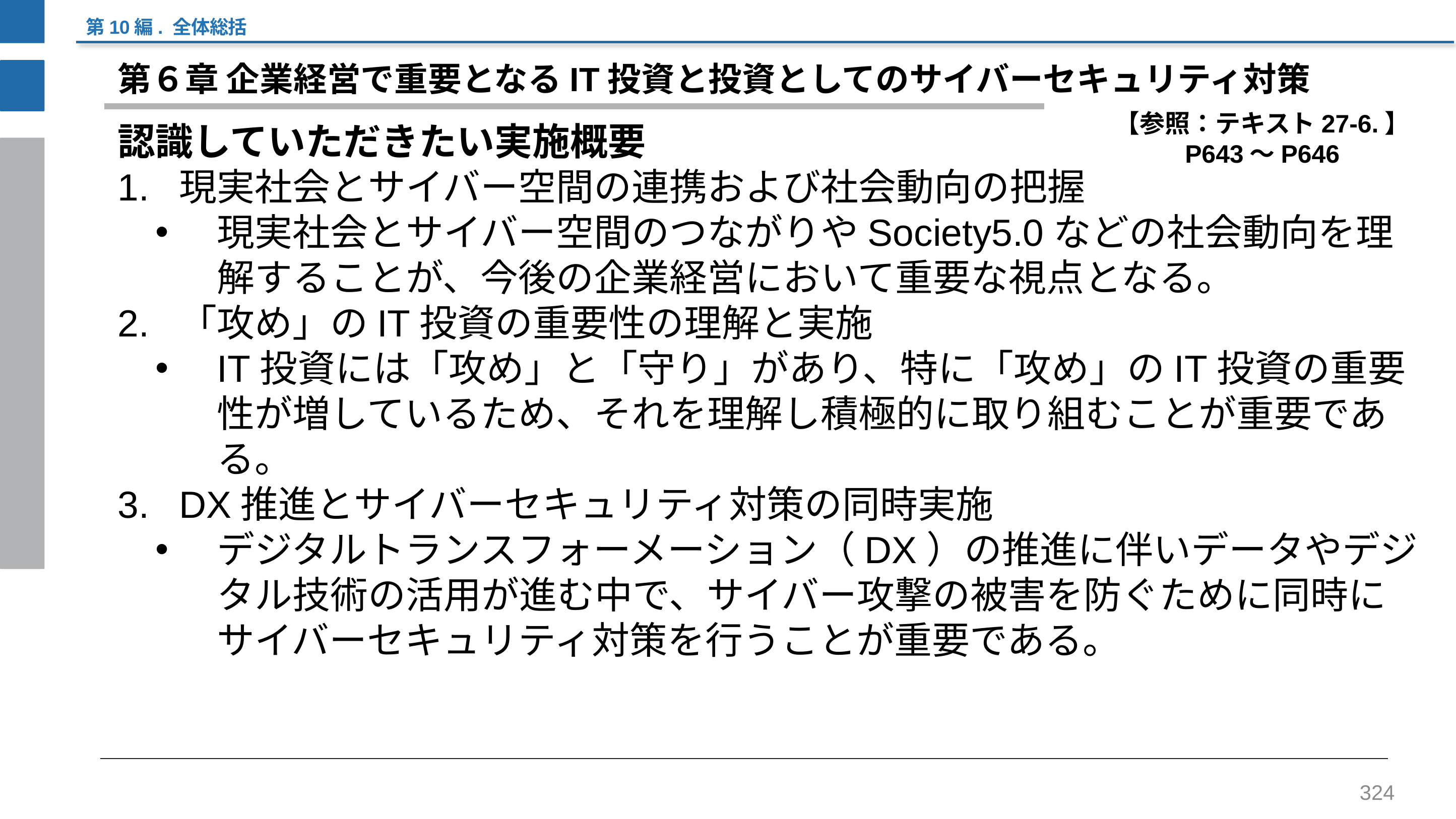

第10編. 全体総括
第６章 企業経営で重要となるIT投資と投資としてのサイバーセキュリティ対策
【参照：テキスト27-6.】
P643～P646
認識していただきたい実施概要
現実社会とサイバー空間の連携および社会動向の把握
現実社会とサイバー空間のつながりやSociety5.0などの社会動向を理解することが、今後の企業経営において重要な視点となる。
「攻め」のIT投資の重要性の理解と実施
IT投資には「攻め」と「守り」があり、特に「攻め」のIT投資の重要性が増しているため、それを理解し積極的に取り組むことが重要である。
DX推進とサイバーセキュリティ対策の同時実施
デジタルトランスフォーメーション（DX）の推進に伴いデータやデジタル技術の活用が進む中で、サイバー攻撃の被害を防ぐために同時にサイバーセキュリティ対策を行うことが重要である。
324